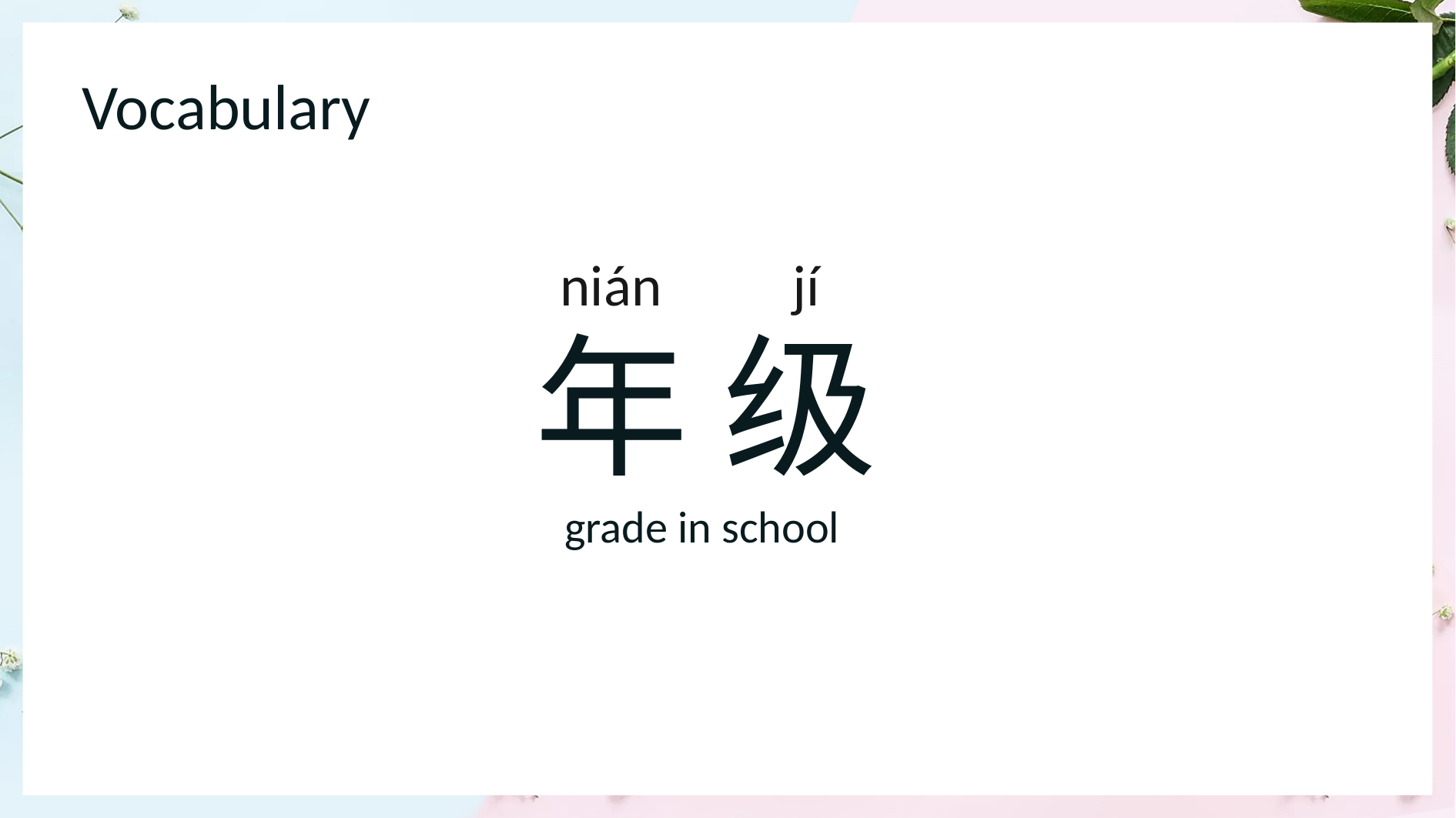

Vocabulary
nián          jí
年 级
1
      grade in school